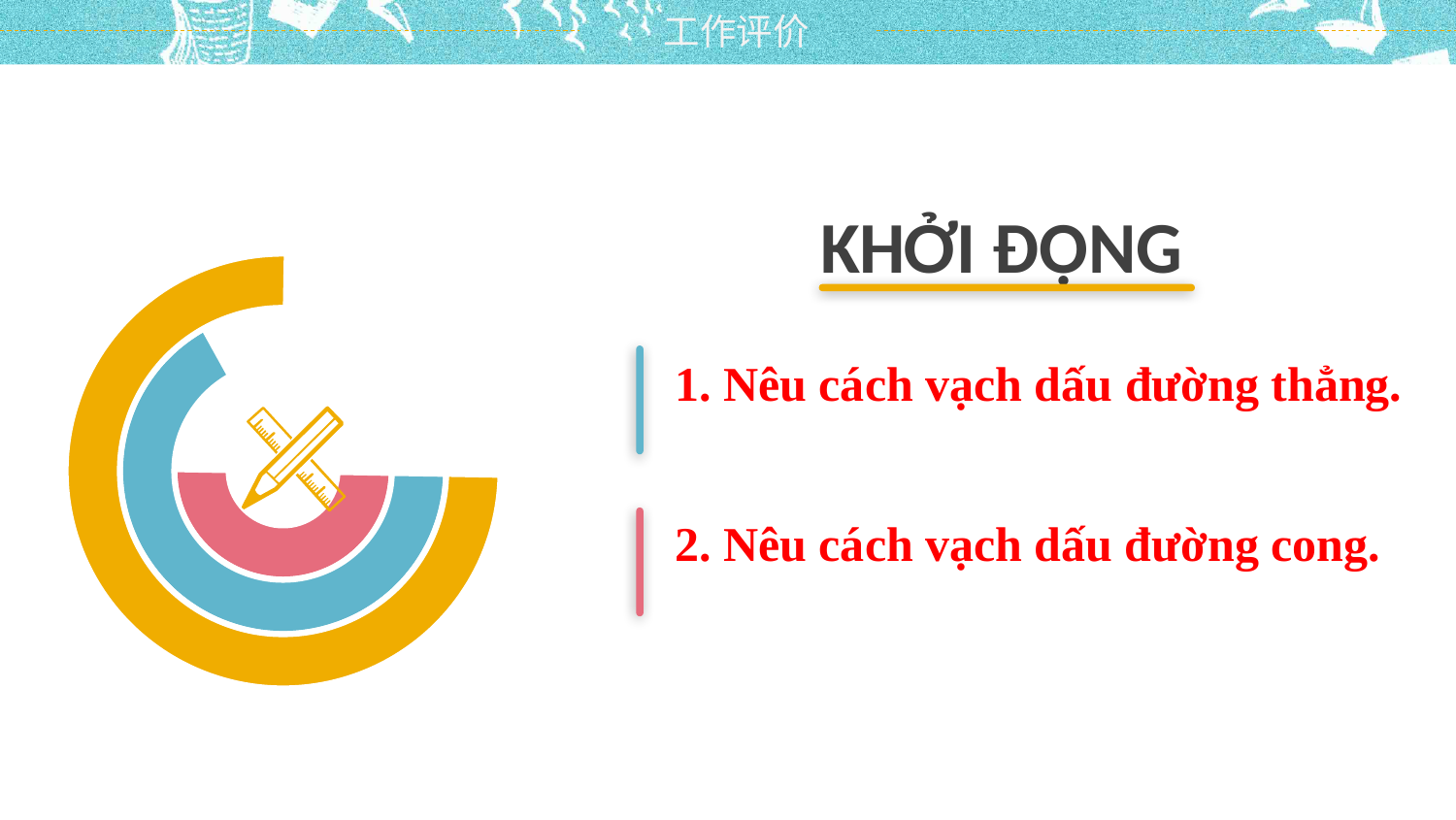

KHỞI ĐỘNG

### Chart

| Category | 销售额 | 列1 | 列2 |
|---|---|---|---|
| 第一季度 | 1.0 | 2.0 | 3.0 |
| 辅助数据 | 1.0 | 1.0 | 1.0 |

1. Nêu cách vạch dấu đường thẳng.

2. Nêu cách vạch dấu đường cong.